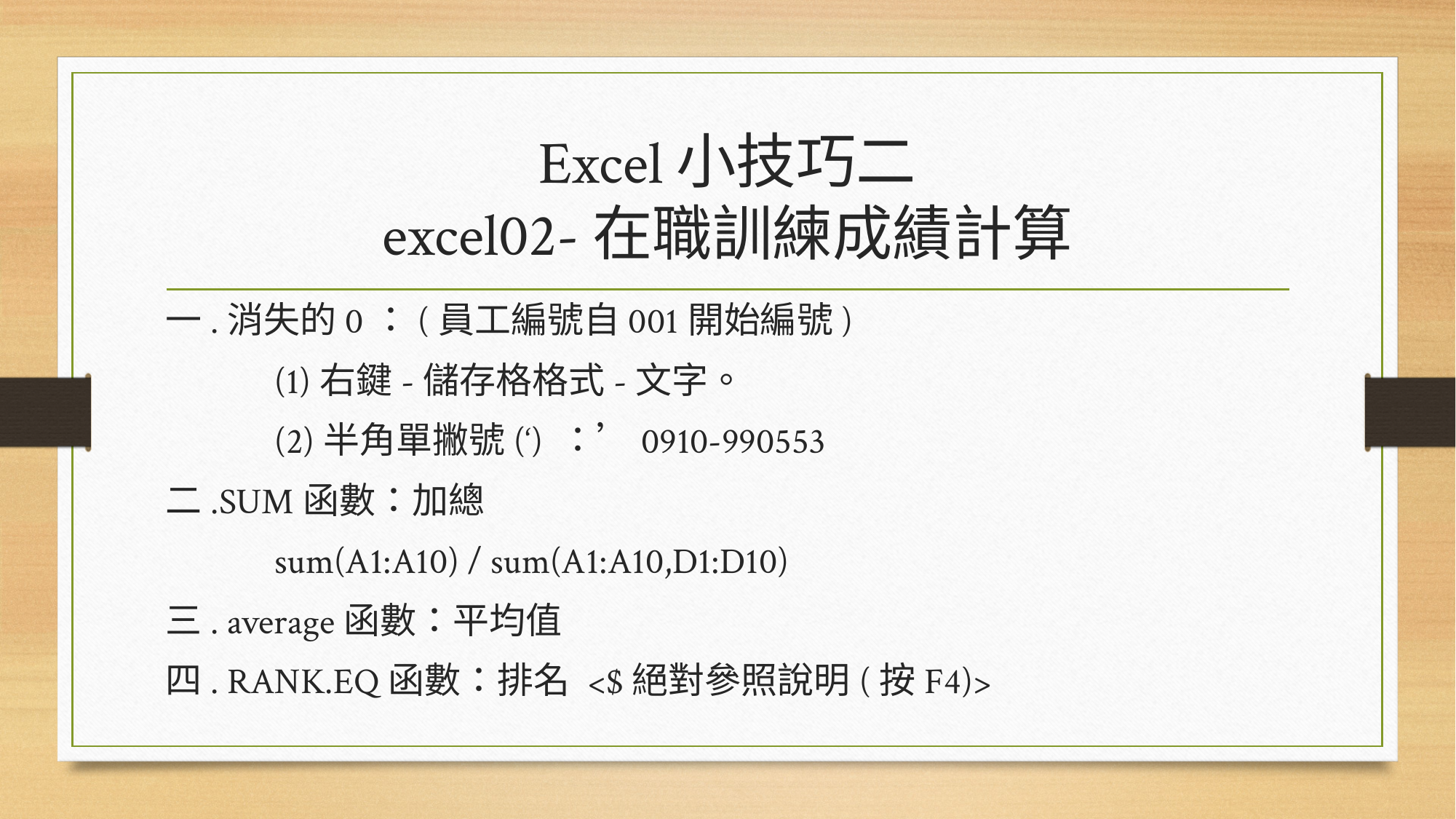

# Excel小技巧二 excel02-在職訓練成績計算
一.消失的0：(員工編號自001開始編號)
	(1)右鍵-儲存格格式-文字。
	(2)半角單撇號(‘) ：’0910-990553
二.SUM函數：加總
	sum(A1:A10) / sum(A1:A10,D1:D10)
三. average函數：平均值
四. RANK.EQ函數：排名 <$絕對參照說明(按F4)>